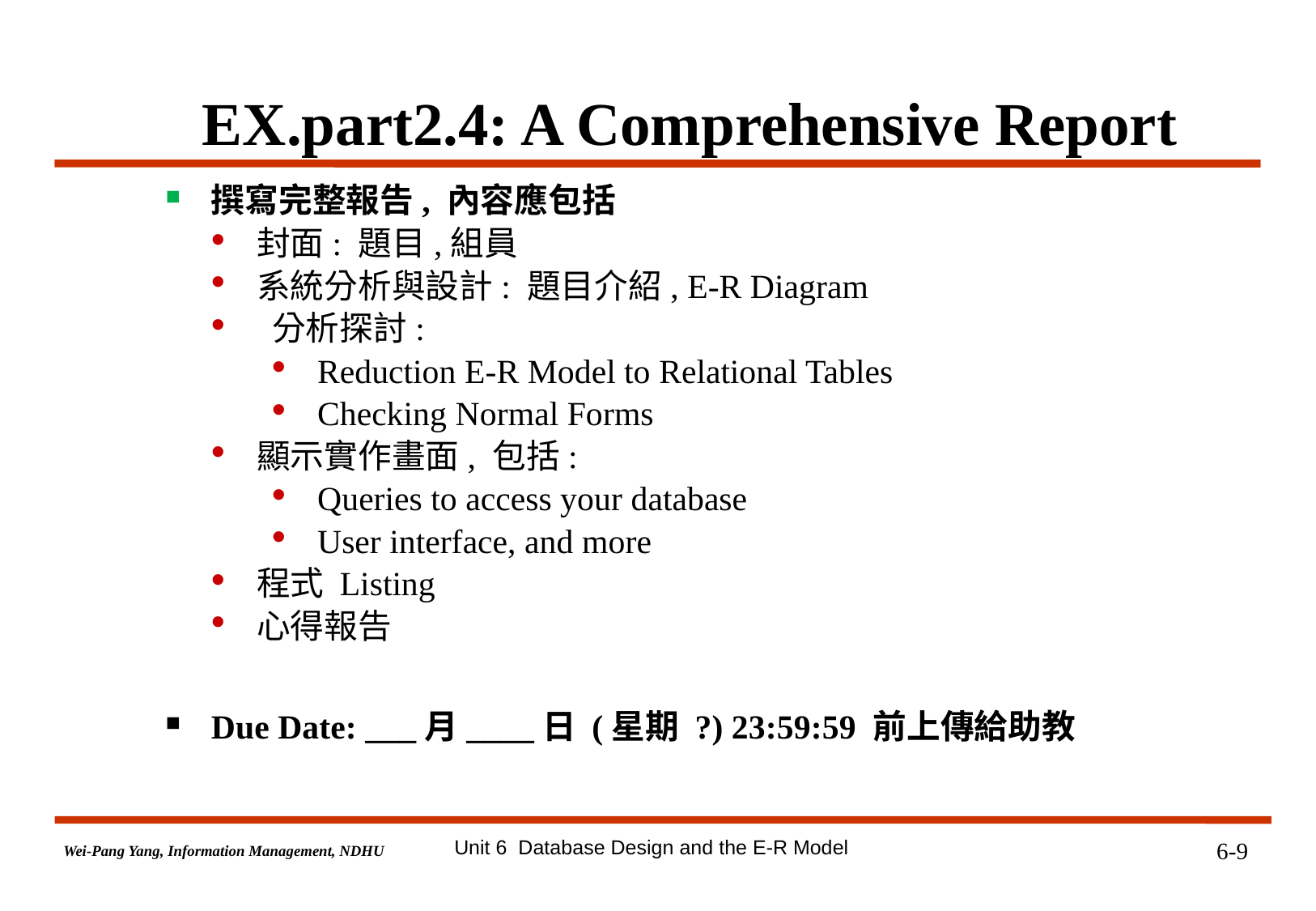

# EX.part2.4: A Comprehensive Report
撰寫完整報告, 內容應包括
封面: 題目,組員
系統分析與設計: 題目介紹, E-R Diagram
 分析探討:
Reduction E-R Model to Relational Tables
Checking Normal Forms
顯示實作畫面, 包括:
Queries to access your database
User interface, and more
程式 Listing
心得報告

Due Date: ___月____日 (星期 ?) 23:59:59 前上傳給助教

Unit 6  Database Design and the E-R Model
6-9